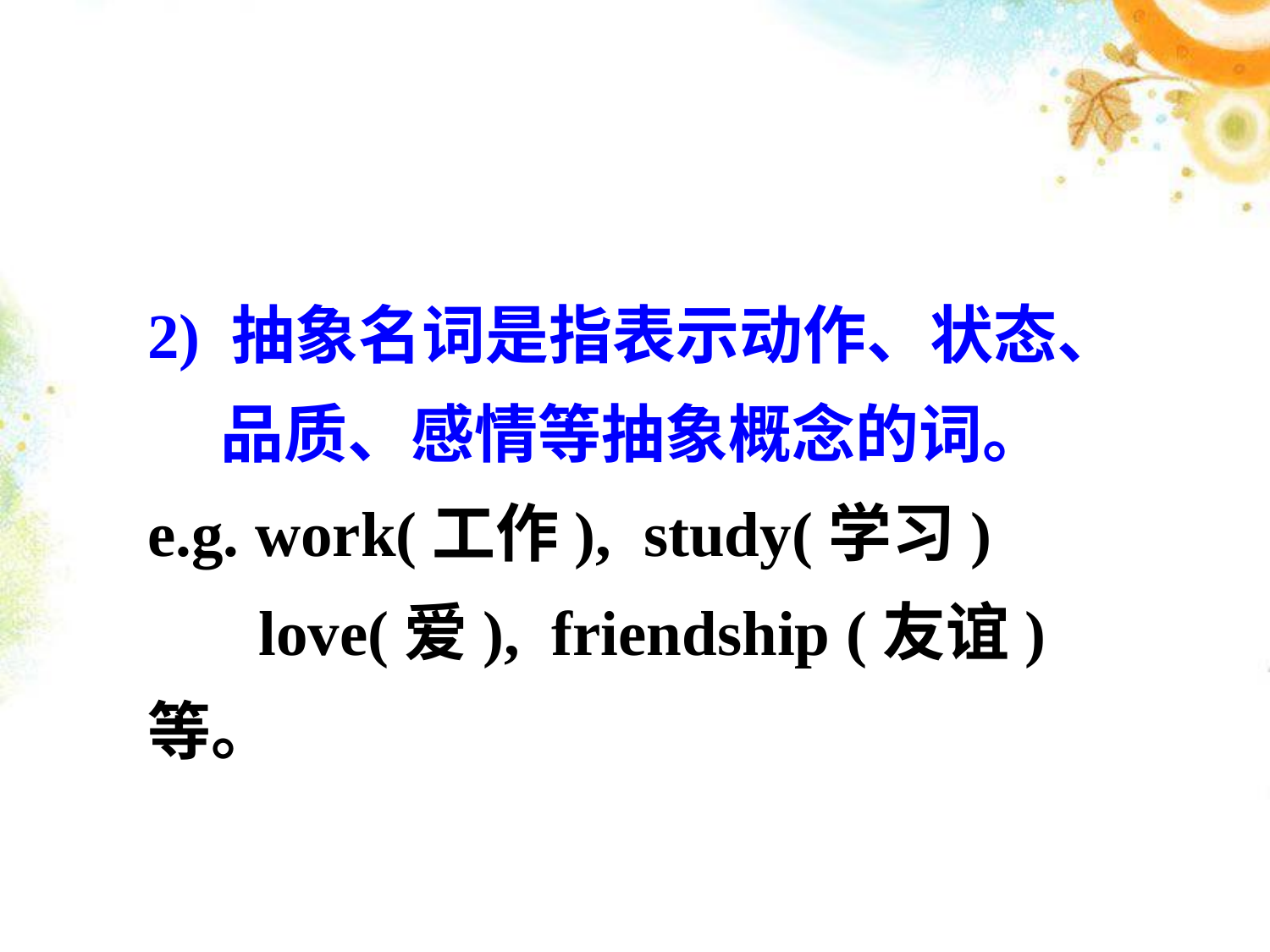

2) 抽象名词是指表示动作、状态、
    品质、感情等抽象概念的词。
e.g. work(工作),  study(学习)
       love(爱),  friendship (友谊)等。